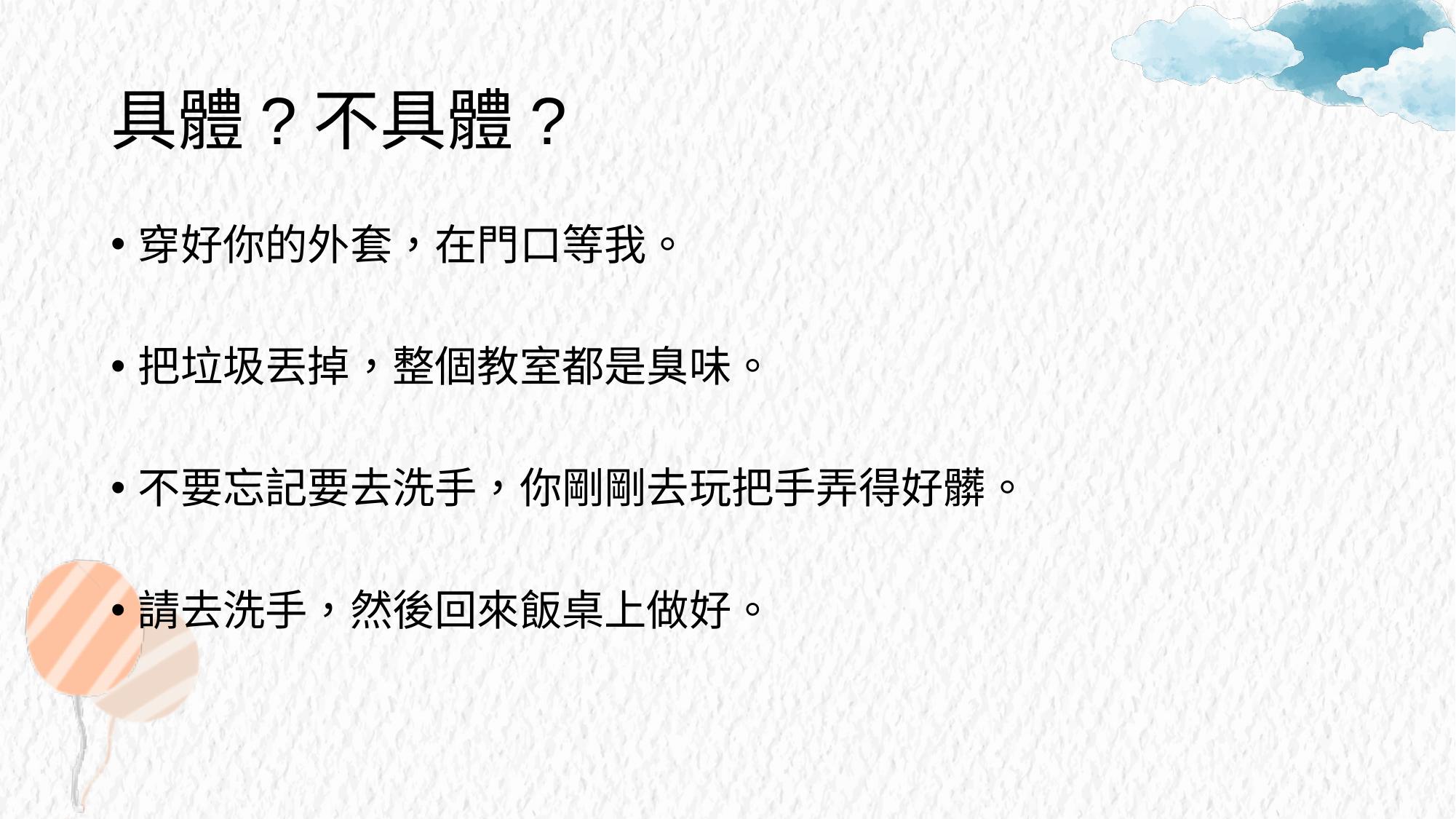

# 具體?不具體?
穿好你的外套，在門口等我。

把垃圾丟掉，整個教室都是臭味。

不要忘記要去洗手，你剛剛去玩把手弄得好髒。

請去洗手，然後回來飯桌上做好。